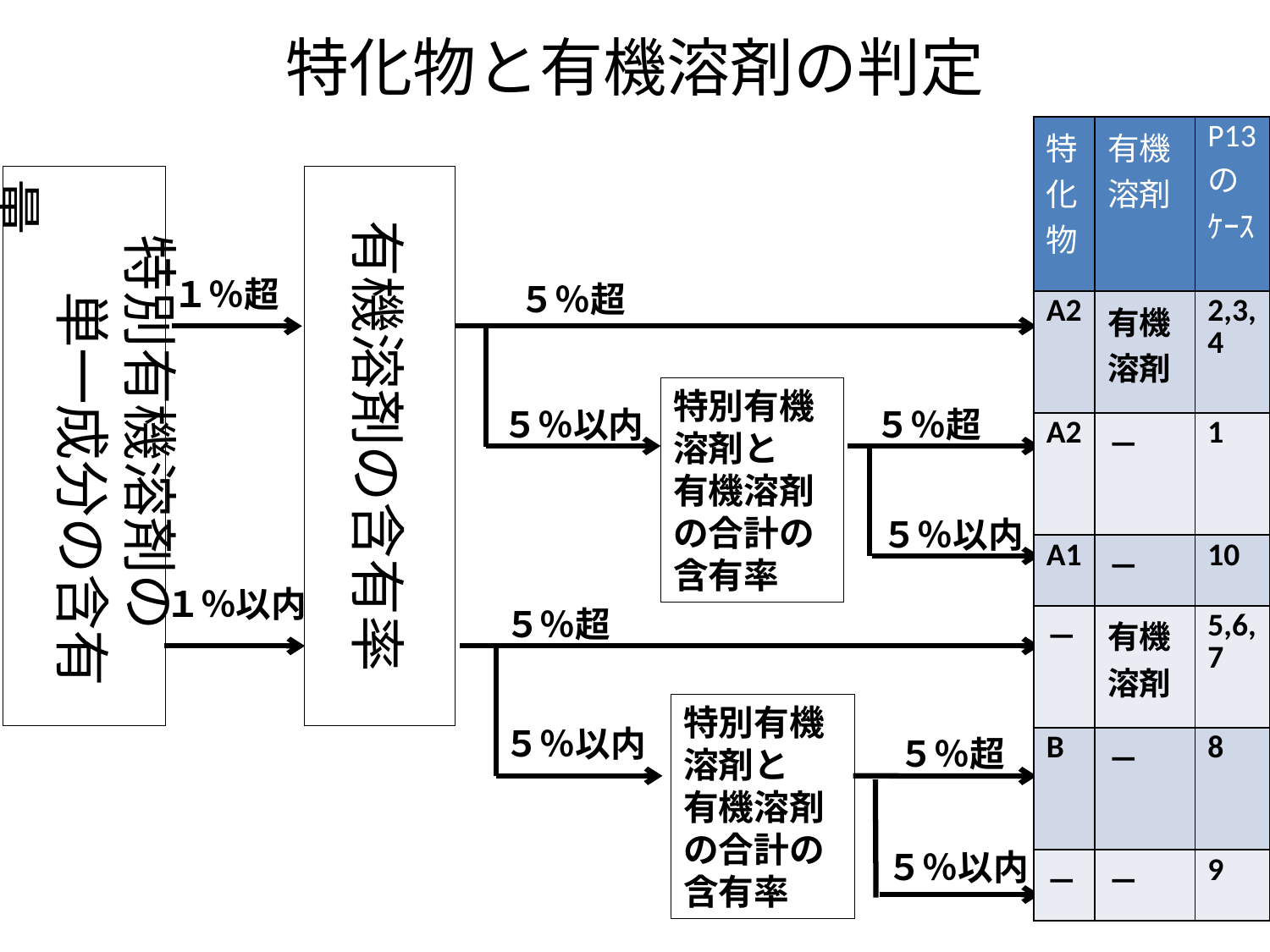

# 特化物と有機溶剤の判定
| 特化物 | 有機溶剤 | P13のｹｰｽ |
| --- | --- | --- |
| A2 | 有機溶剤 | 2,3,4 |
| A2 | － | 1 |
| A1 | － | 10 |
| － | 有機溶剤 | 5,6,7 |
| B | － | 8 |
| － | － | 9 |
　特別有機溶剤の
　　単一成分の含有量
有機溶剤の含有率
１％超
５％超
特別有機溶剤と
有機溶剤の合計の含有率
５％以内
５％超
５％以内
１％以内
５％超
特別有機溶剤と
有機溶剤の合計の含有率
５％以内
５％超
５％以内